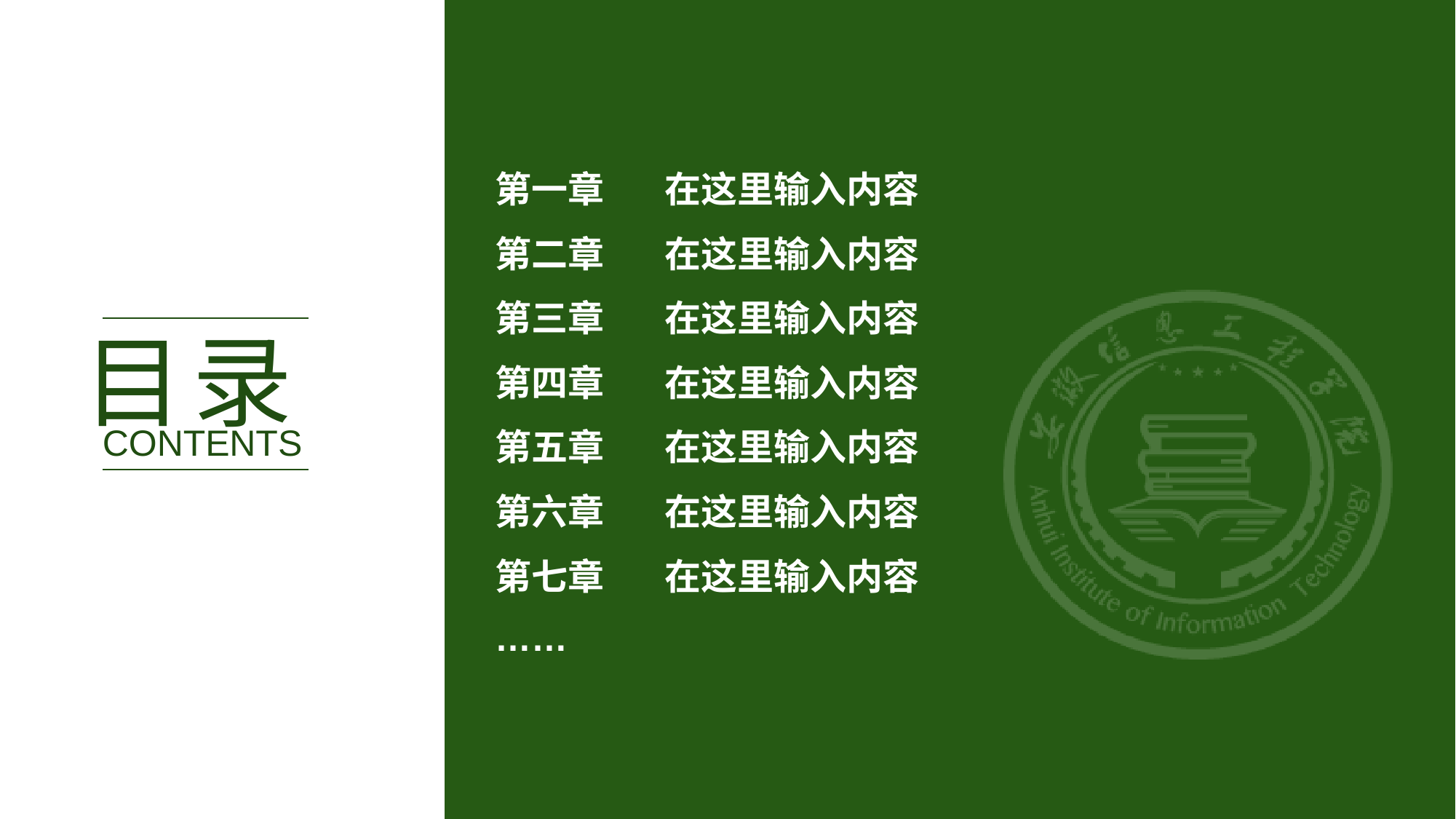

| 第一章 | 在这里输入内容 |
| --- | --- |
| 第二章 | 在这里输入内容 |
| 第三章 | 在这里输入内容 |
| 第四章 | 在这里输入内容 |
| 第五章 | 在这里输入内容 |
| 第六章 | 在这里输入内容 |
| 第七章 | 在这里输入内容 |
| …… |  |

目录
CONTENTS